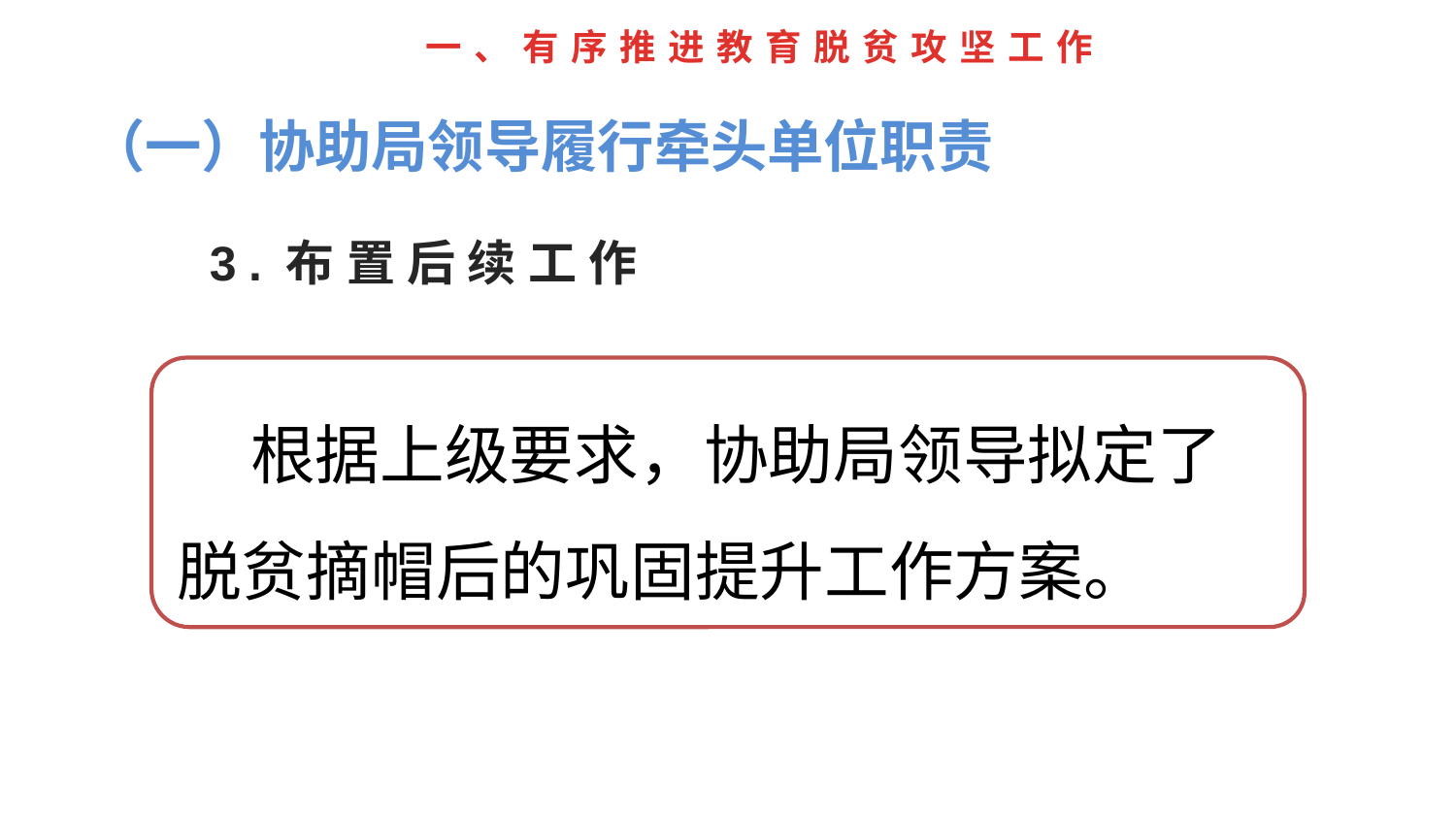

一、有序推进教育脱贫攻坚工作
（一）协助局领导履行牵头单位职责
3.布置后续工作

    根据上级要求，协助局领导拟定了脱贫摘帽后的巩固提升工作方案。